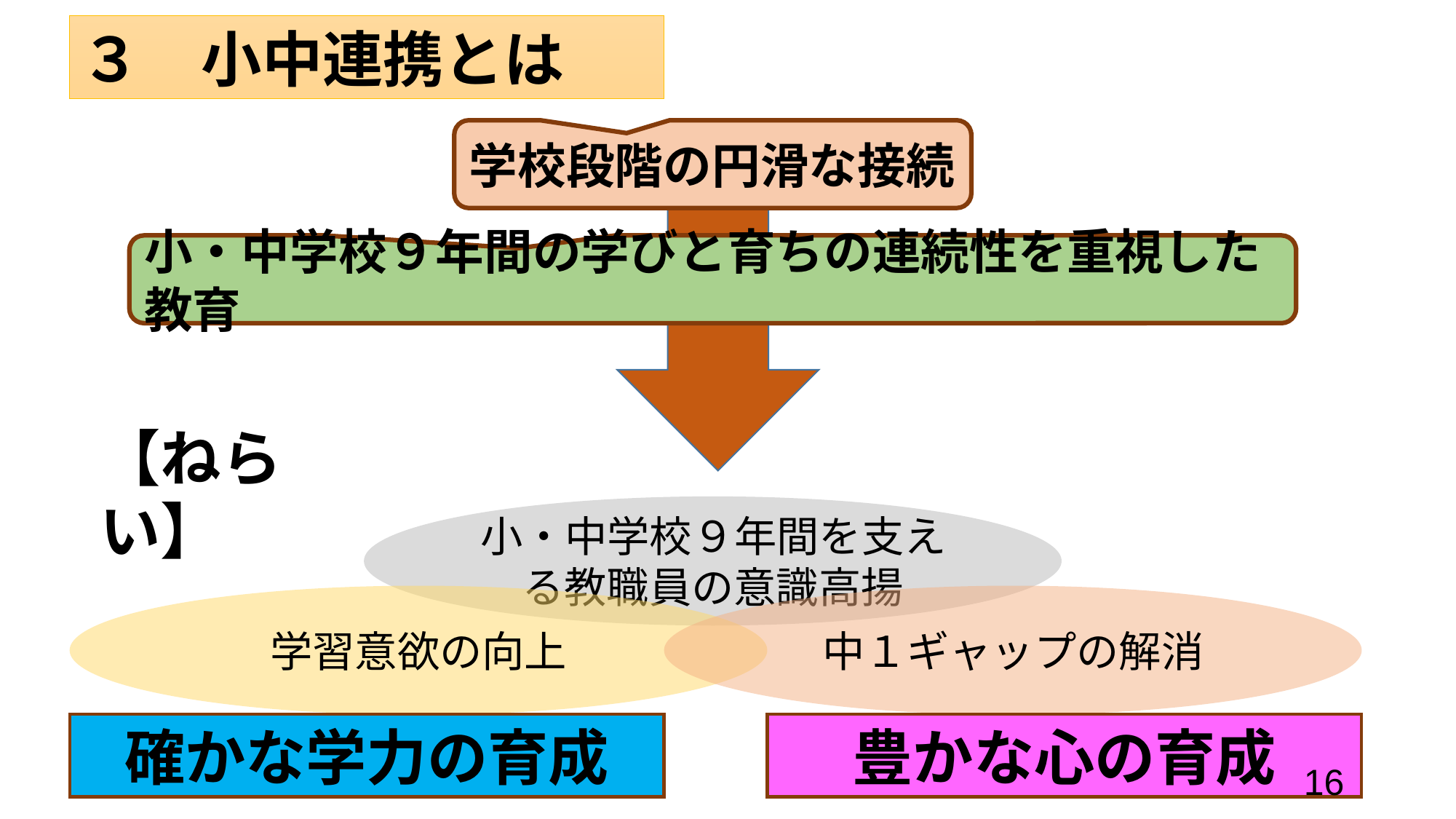

３　小中連携とは
学校段階の円滑な接続

小・中学校９年間の学びと育ちの連続性を重視した教育
【ねらい】
小・中学校９年間を支える教職員の意識高揚
学習意欲の向上
中１ギャップの解消
豊かな心の育成
確かな学力の育成
16